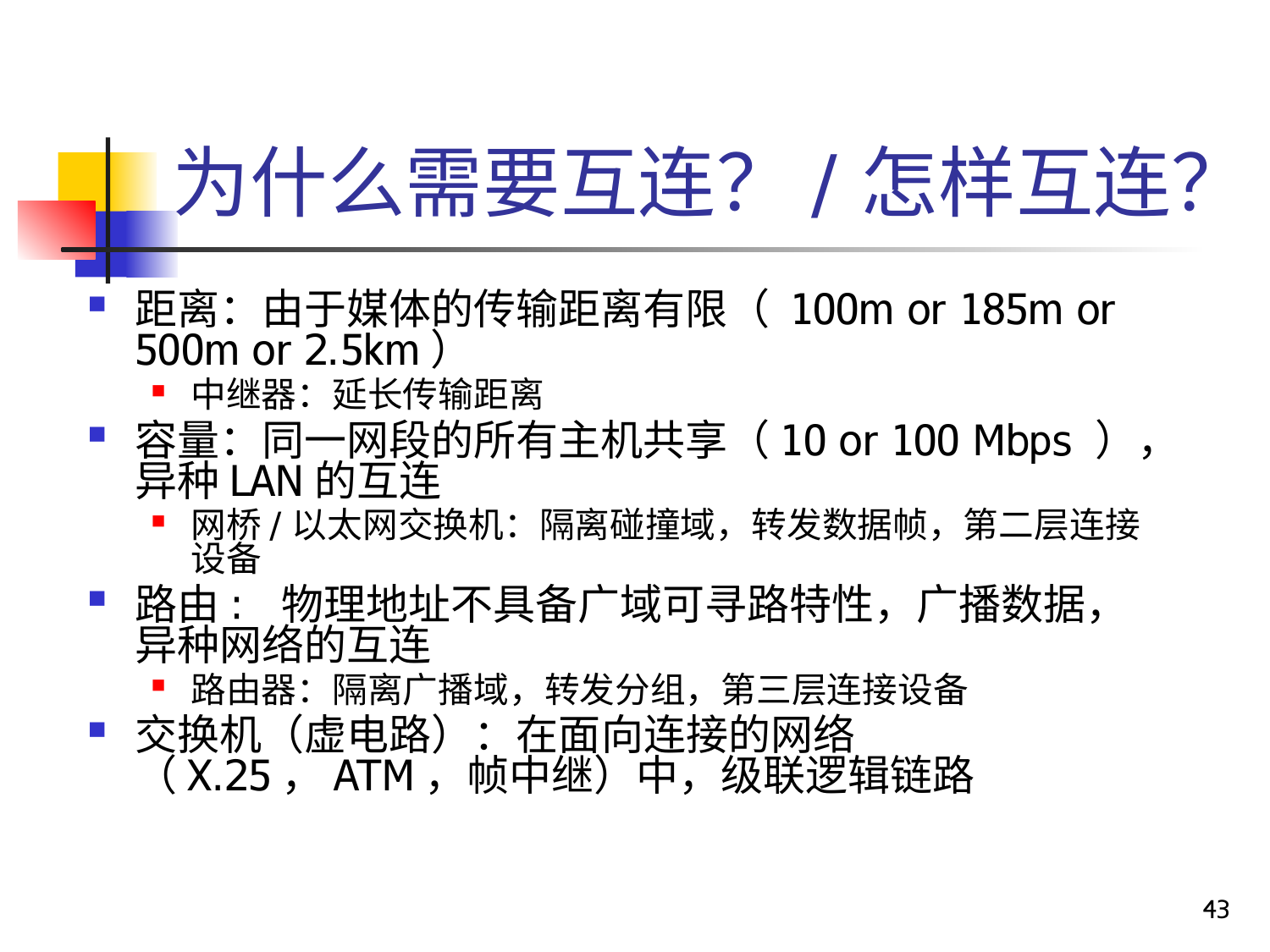

# 为什么需要互连？/怎样互连？
距离：由于媒体的传输距离有限（ 100m or 185m or 500m or 2.5km）
中继器：延长传输距离
容量：同一网段的所有主机共享（10 or 100 Mbps ），异种LAN的互连
网桥/以太网交换机：隔离碰撞域，转发数据帧，第二层连接设备
路由:  物理地址不具备广域可寻路特性，广播数据，异种网络的互连
路由器：隔离广播域，转发分组，第三层连接设备
交换机（虚电路）：在面向连接的网络（X.25，ATM，帧中继）中，级联逻辑链路
43